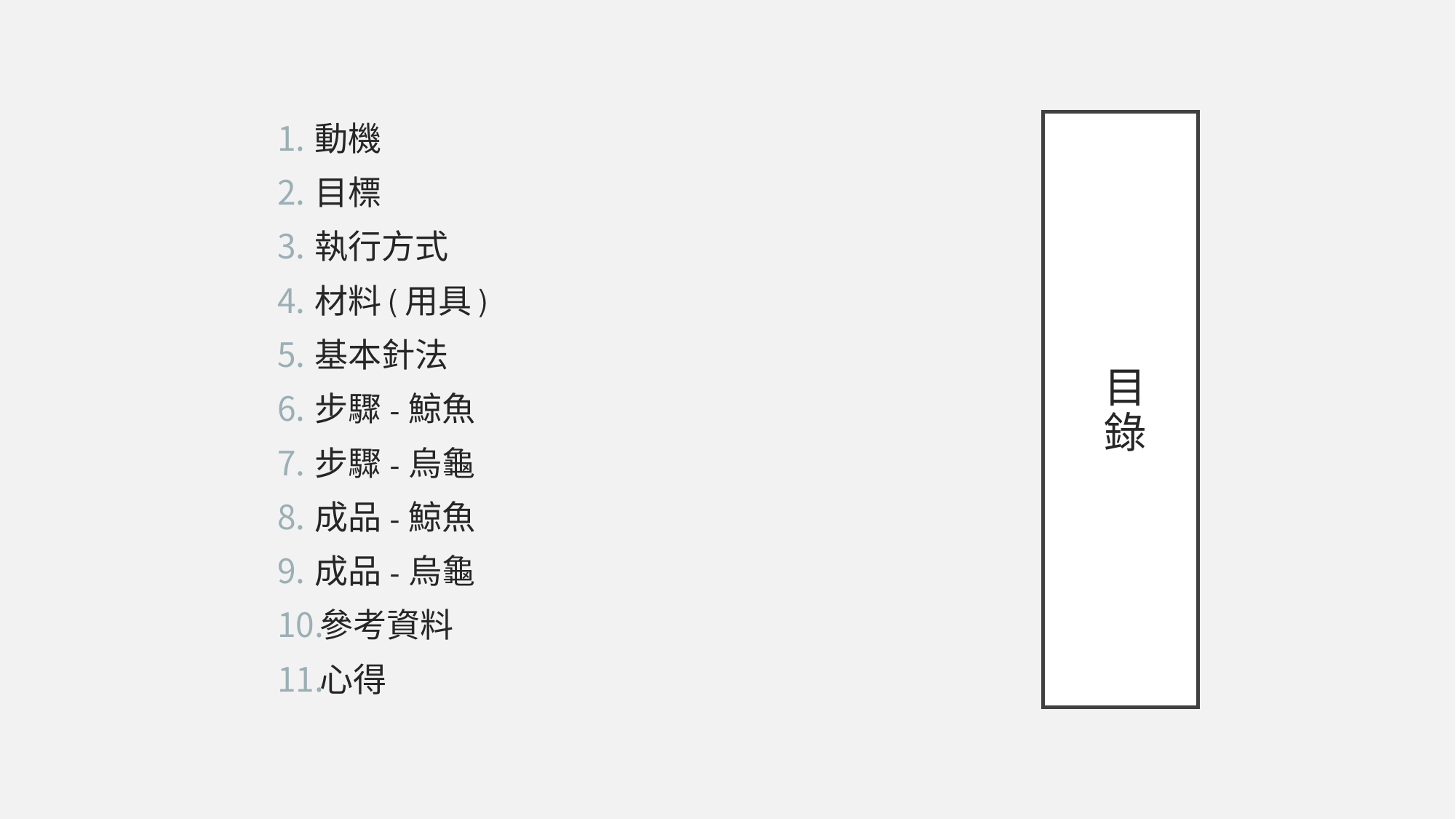

動機
目標
執行方式
材料(用具)
基本針法
步驟-鯨魚
步驟-烏龜
成品-鯨魚
成品-烏龜
參考資料
心得

# 目錄